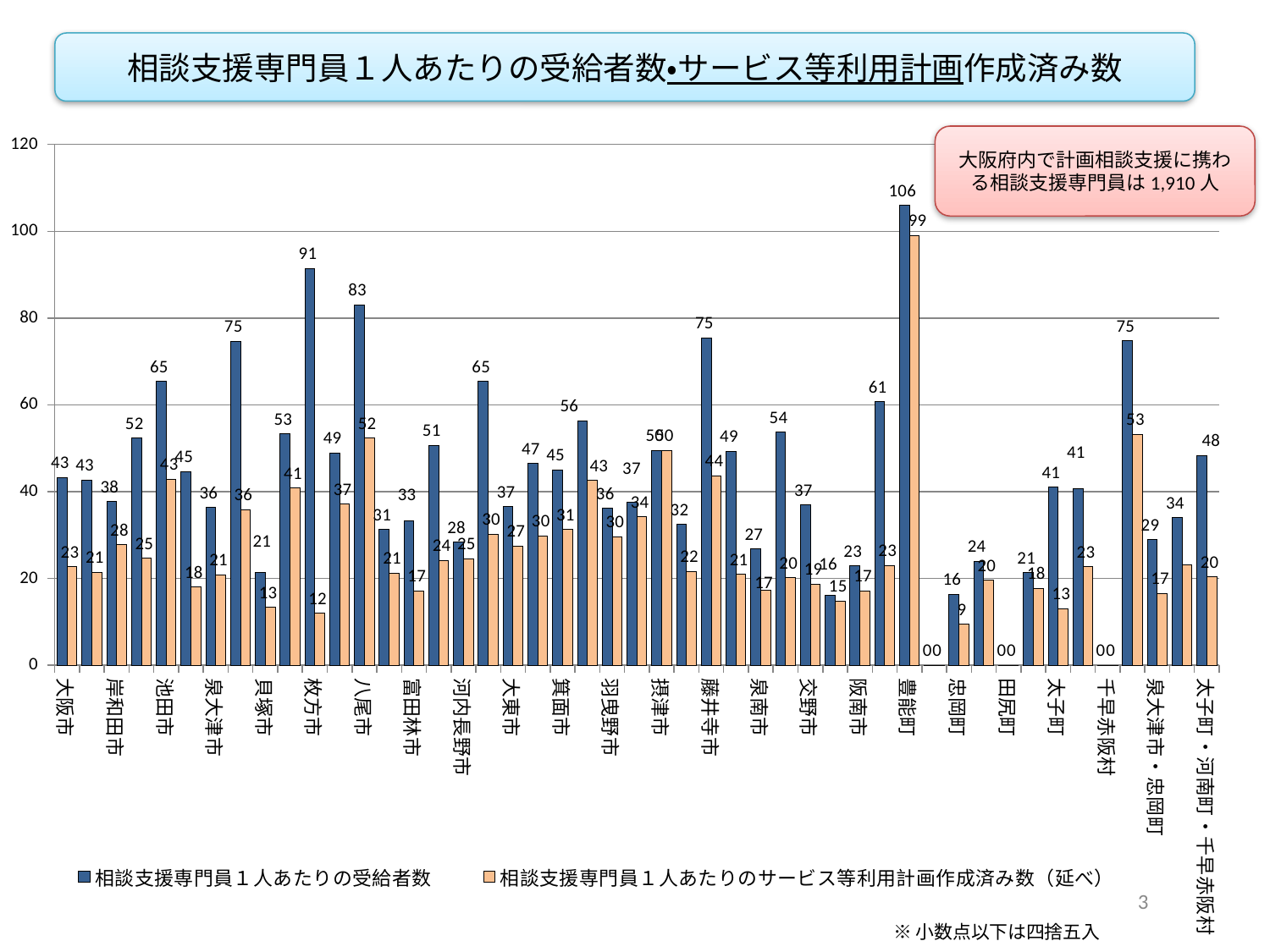

相談支援専門員１人あたりの受給者数・サービス等利用計画作成済み数

### Chart

| Category | 相談支援専門員１人あたりの受給者数 | 相談支援専門員１人あたりのサービス等利用計画作成済み数（延べ） |
|---|---|---|
| 大阪市 | 43.26136363636363 | 22.646306818181817 |
| 堺市 | 42.65714285714286 | 21.461904761904762 |
| 岸和田市 | 37.716981132075475 | 27.754716981132077 |
| 豊中市 | 52.333333333333336 | 24.63768115942029 |
| 池田市 | 65.46153846153847 | 42.92307692307692 |
| 吹田市 | 44.61538461538461 | 18.06153846153846 |
| 泉大津市 | 36.35294117647059 | 20.823529411764707 |
| 高槻市 | 74.66666666666667 | 35.861111111111114 |
| 貝塚市 | 21.46875 | 13.3125 |
| 守口市 | 53.36 | 40.8 |
| 枚方市 | 91.42424242424242 | 12.0 |
| 茨木市 | 48.951219512195124 | 37.09756097560975 |
| 八尾市 | 83.03225806451613 | 52.354838709677416 |
| 泉佐野市 | 31.3 | 21.233333333333334 |
| 富田林市 | 33.206896551724135 | 17.17241379310345 |
| 寝屋川市 | 50.666666666666664 | 24.2 |
| 河内長野市 | 28.3125 | 24.59375 |
| 松原市 | 65.47058823529412 | 30.235294117647058 |
| 大東市 | 36.55172413793103 | 27.482758620689655 |
| 和泉市 | 46.54545454545455 | 29.818181818181817 |
| 箕面市 | 45.04761904761905 | 31.238095238095237 |
| 柏原市 | 56.36363636363637 | 42.54545454545455 |
| 羽曳野市 | 36.16 | 29.6 |
| 門真市 | 37.483870967741936 | 34.193548387096776 |
| 摂津市 | 49.5 | 49.5 |
| 高石市 | 32.4 | 21.666666666666668 |
| 藤井寺市 | 75.42857142857143 | 43.714285714285715 |
| 東大阪市 | 49.301886792452834 | 20.91509433962264 |
| 泉南市 | 26.782608695652176 | 17.26086956521739 |
| 四條畷市 | 53.7 | 20.2 |
| 交野市 | 36.94117647058823 | 18.705882352941178 |
| 大阪狭山市 | 16.208333333333332 | 14.791666666666666 |
| 阪南市 | 22.90909090909091 | 17.136363636363637 |
| 島本町 | 60.75 | 23.0 |
| 豊能町 | 106.0 | 99.0 |
| 能勢町 | 0.0 | 0.0 |
| 忠岡町 | 16.4 | 9.4 |
| 熊取町 | 23.923076923076923 | 19.53846153846154 |
| 田尻町 | 0.0 | 0.0 |
| 岬町 | 21.375 | 17.75 |
| 太子町 | 41.0 | 13.0 |
| 河南町 | 40.666666666666664 | 22.666666666666668 |
| 千早赤阪村 | 0.0 | 0.0 |
| 池田市・豊能町・能勢町 | 74.78571428571429 | 53.214285714285715 |
| 泉大津市・忠岡町 | 28.962962962962962 | 16.59259259259259 |
| 泉佐野市・田尻町 | 33.96666666666667 | 23.1 |
| 太子町・河南町・千早赤阪村 | 48.333333333333336 | 20.333333333333332 |
大阪府内で計画相談支援に携わる相談支援専門員は1,910人
3
※小数点以下は四捨五入